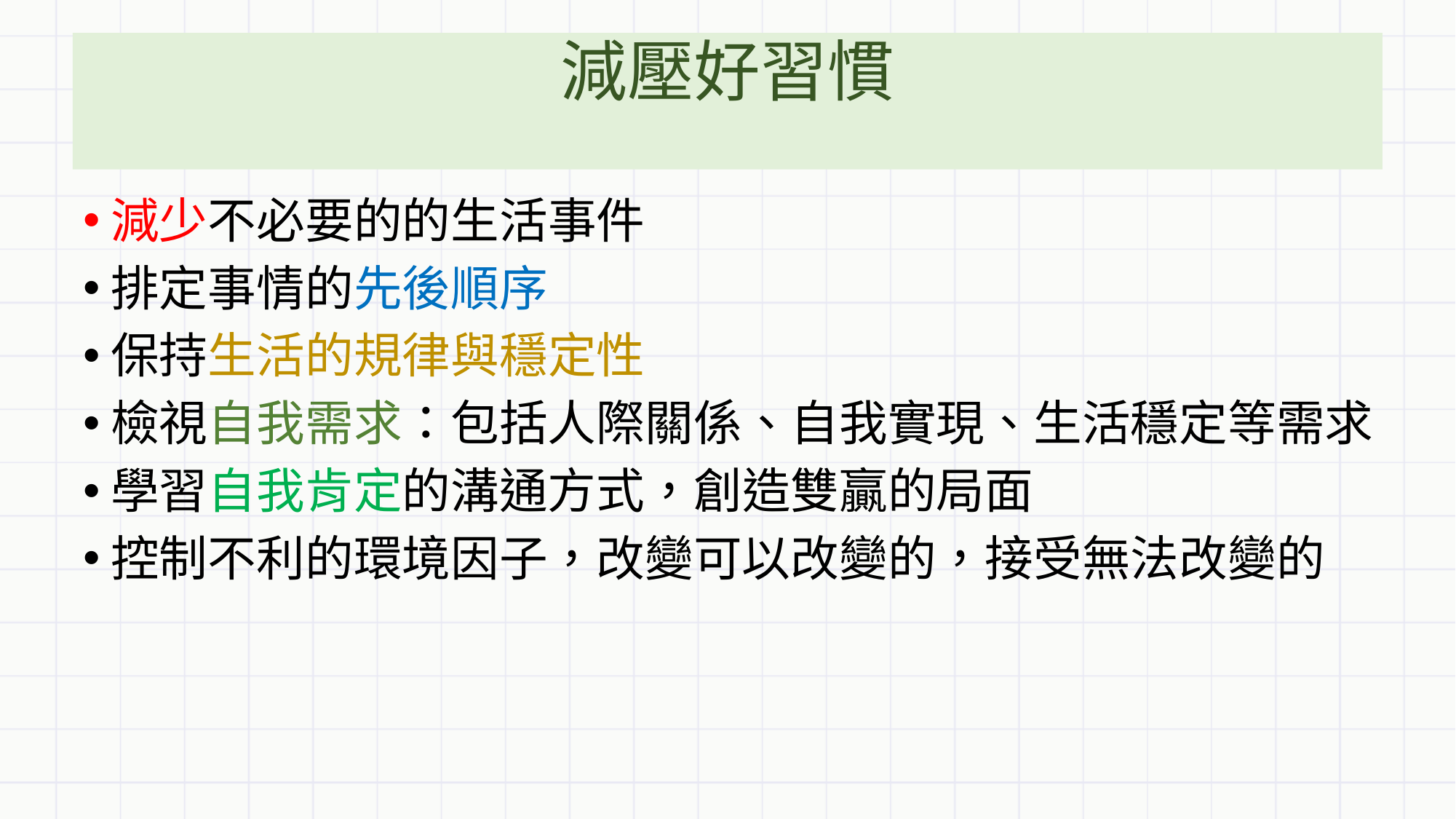

# 減壓好習慣
減少不必要的的生活事件
排定事情的先後順序
保持生活的規律與穩定性
檢視自我需求：包括人際關係、自我實現、生活穩定等需求
學習自我肯定的溝通方式，創造雙贏的局面
控制不利的環境因子，改變可以改變的，接受無法改變的